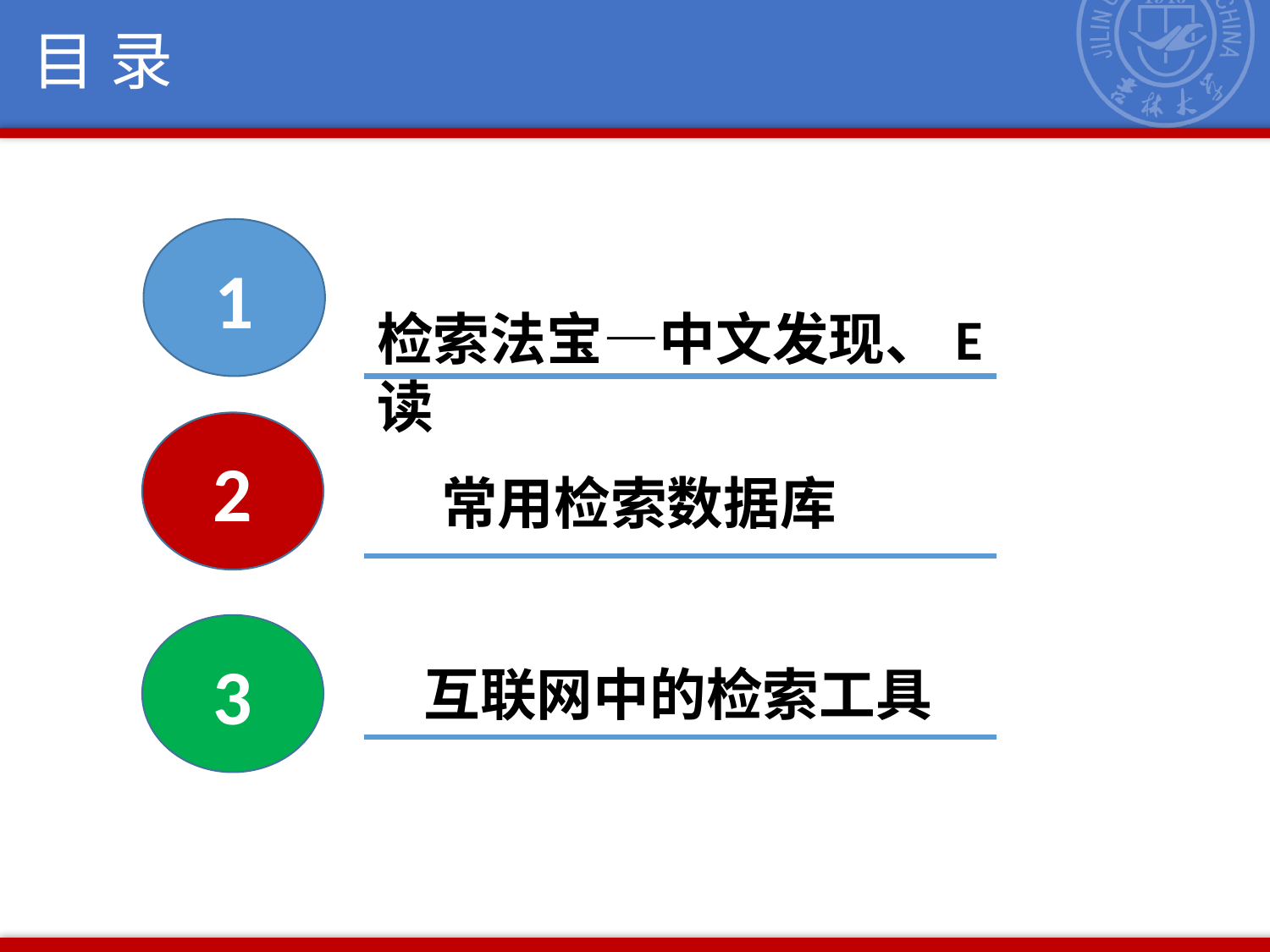

# 目 录
1
检索法宝—中文发现、E读
2
常用检索数据库
3
互联网中的检索工具